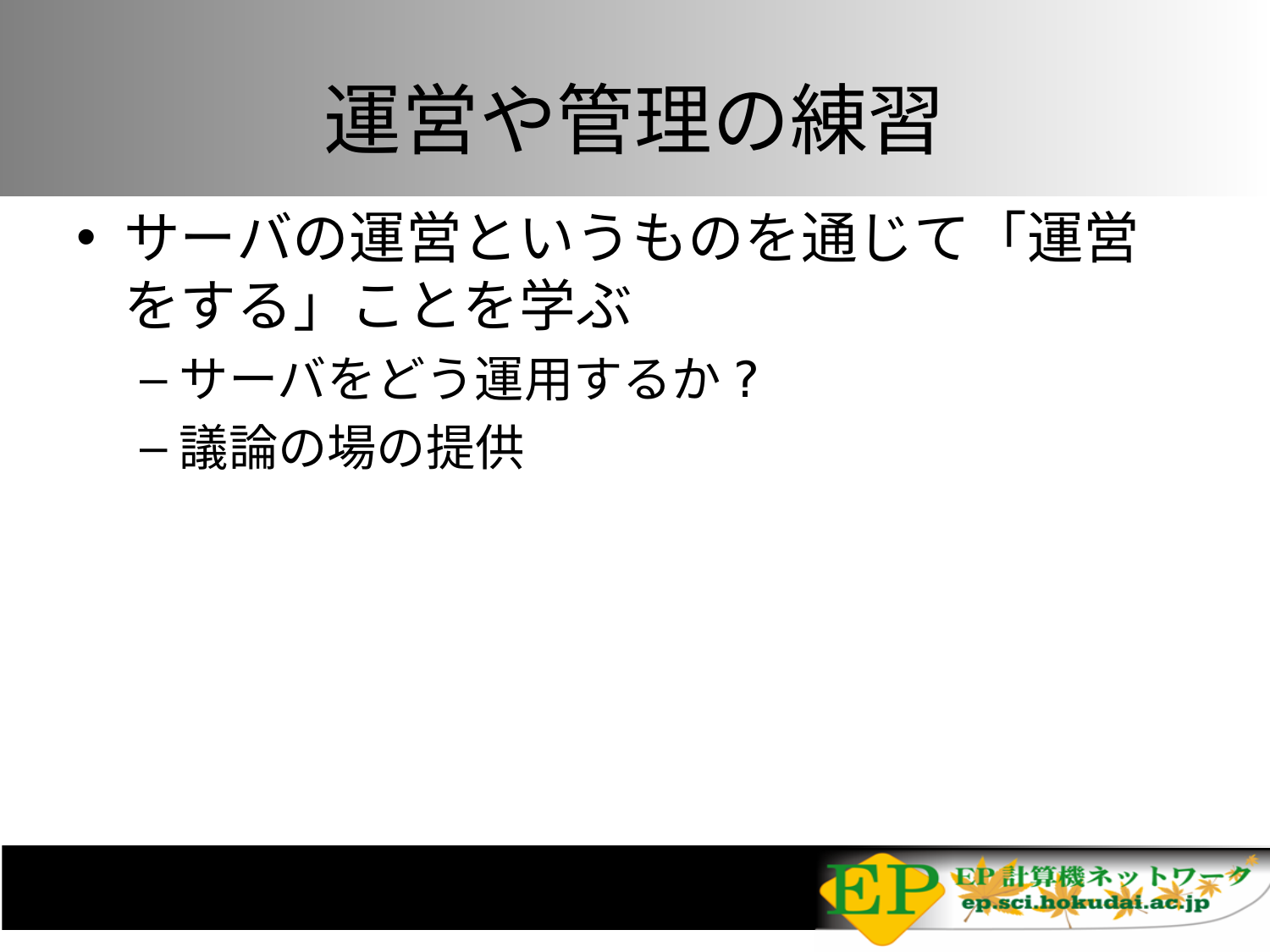

# 運営や管理の練習
サーバの運営というものを通じて「運営をする」ことを学ぶ
サーバをどう運用するか?
議論の場の提供